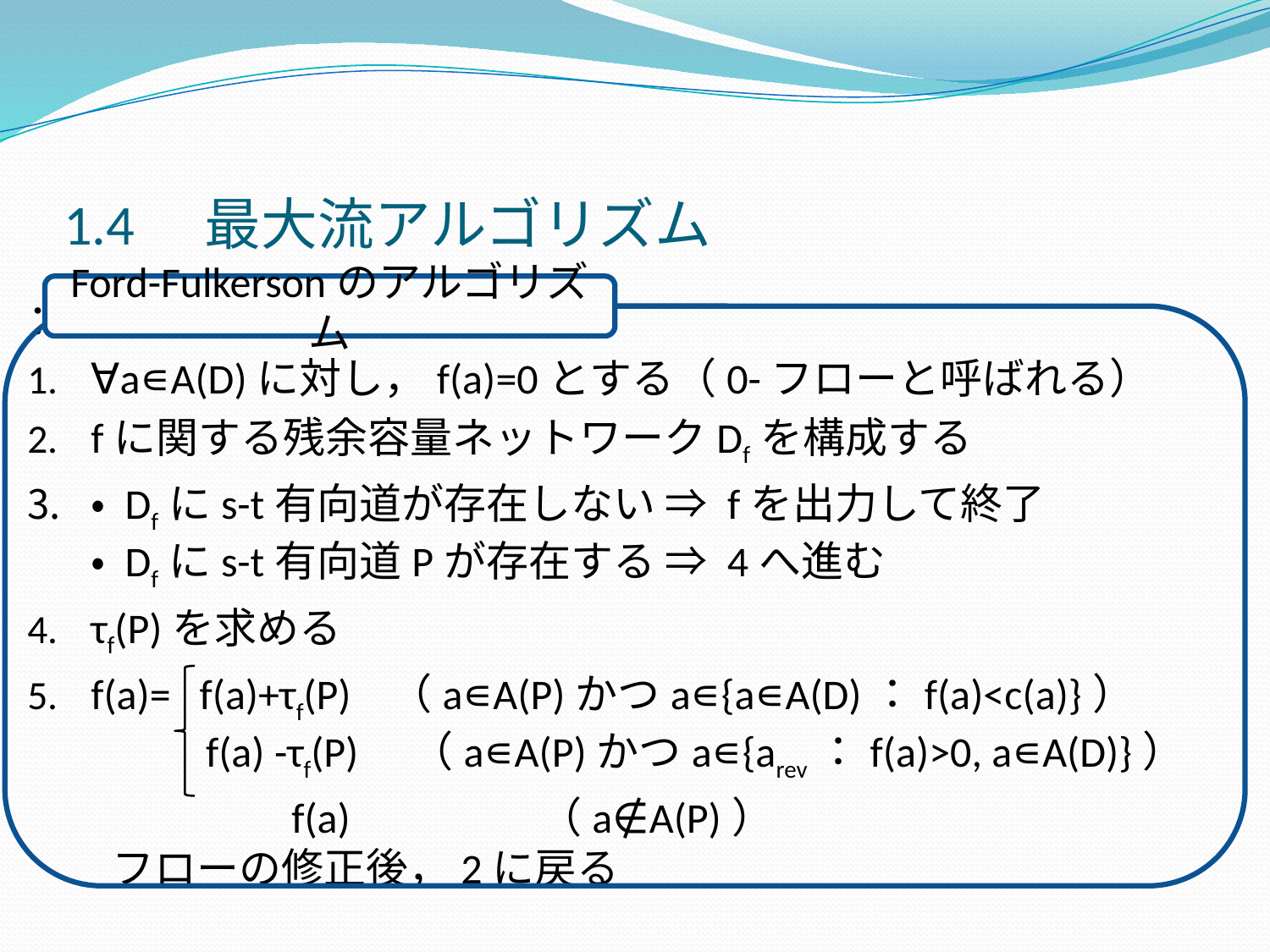

1.4　最大流アルゴリズム
Ford-Fulkersonのアルゴリズム
：
∀a∊A(D)に対し，f(a)=0とする（0-フローと呼ばれる）
fに関する残余容量ネットワークDfを構成する
・ Dfにs-t有向道が存在しない ⇒ fを出力して終了
・ Dfにs-t有向道Pが存在する ⇒ 4へ進む
τf(P)を求める
f(a)=   f(a)+τf(P)   （a∊A(P)かつa∊{a∊A(D)：f(a)<c(a)}）
           f(a) -τf(P)　（a∊A(P)かつa∊{arev：f(a)>0, a∊A(D)}）
　　　　　　f(a)　　　　 （a∉A(P)）
　　フローの修正後，2に戻る